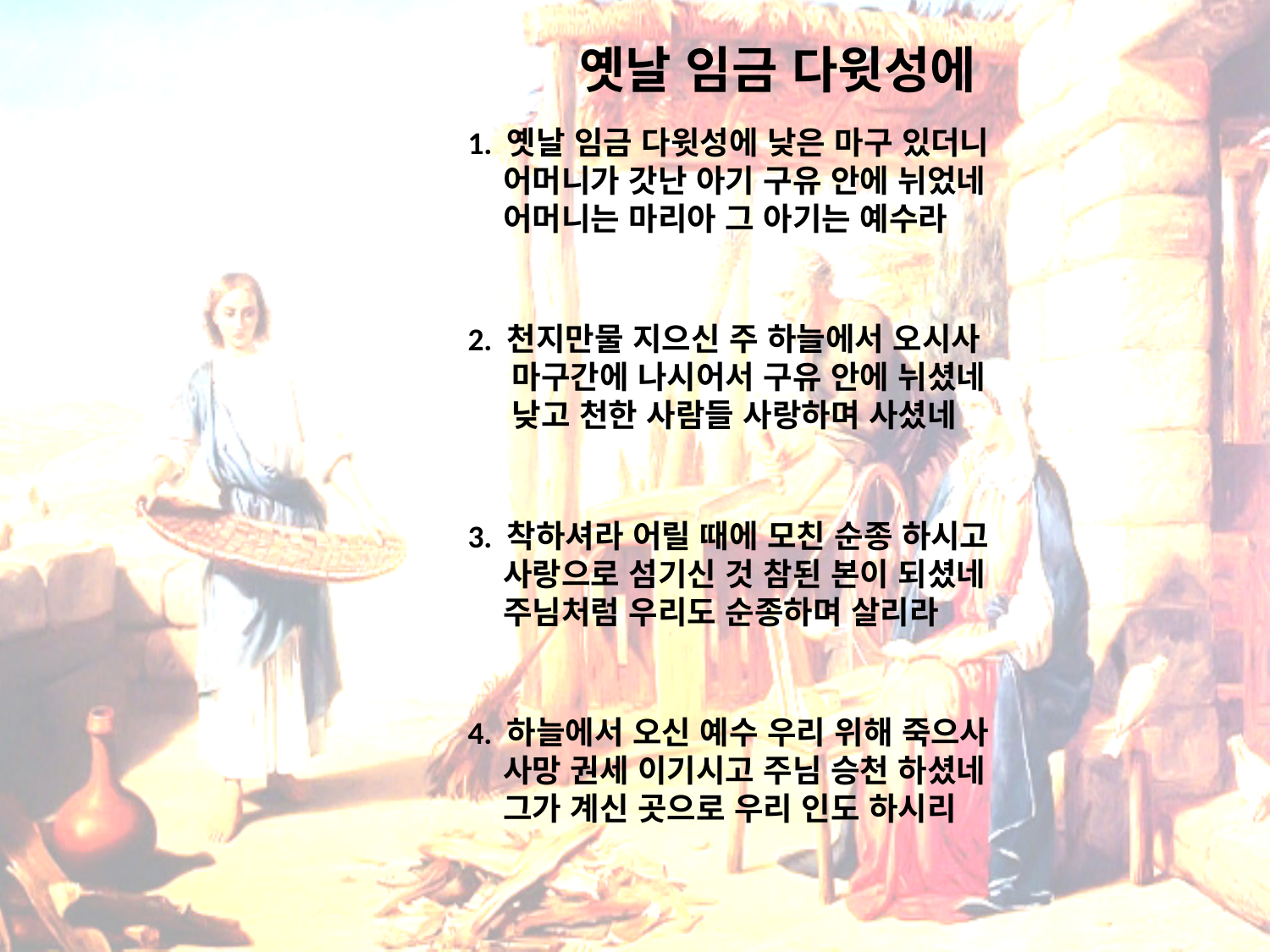

# 옛날 임금 다윗성에
1. 옛날 임금 다윗성에 낮은 마구 있더니
    어머니가 갓난 아기 구유 안에 뉘었네
    어머니는 마리아 그 아기는 예수라
2. 천지만물 지으신 주 하늘에서 오시사
     마구간에 나시어서 구유 안에 뉘셨네
     낮고 천한 사람들 사랑하며 사셨네
3. 착하셔라 어릴 때에 모친 순종 하시고
    사랑으로 섬기신 것 참된 본이 되셨네
    주님처럼 우리도 순종하며 살리라
4. 하늘에서 오신 예수 우리 위해 죽으사
    사망 권세 이기시고 주님 승천 하셨네
    그가 계신 곳으로 우리 인도 하시리